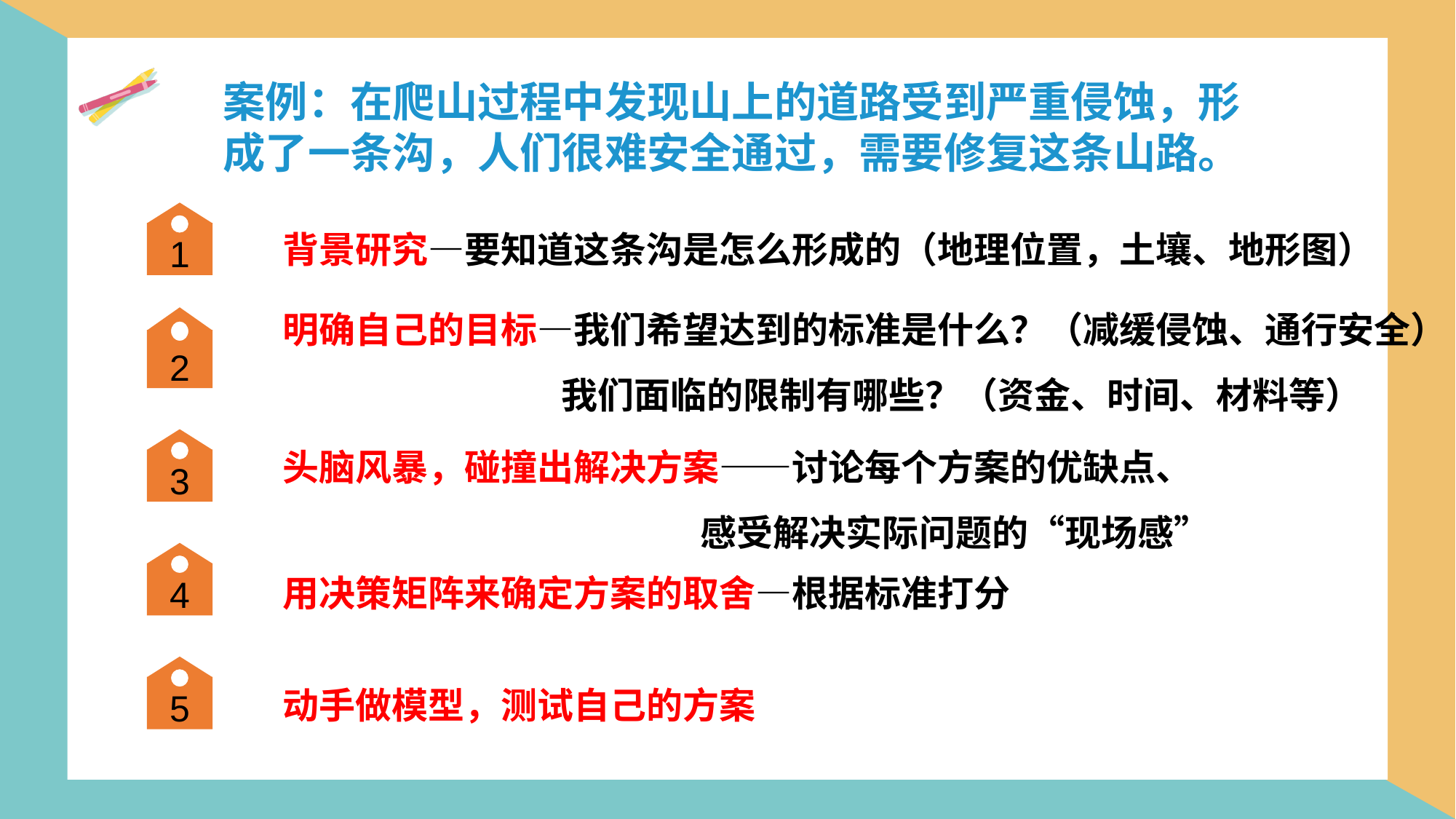

案例：在爬山过程中发现山上的道路受到严重侵蚀，形成了一条沟，人们很难安全通过，需要修复这条山路。
1
背景研究—要知道这条沟是怎么形成的（地理位置，土壤、地形图）
明确自己的目标—我们希望达到的标准是什么？（减缓侵蚀、通行安全）
                                 我们面临的限制有哪些？（资金、时间、材料等）
2
3
头脑风暴，碰撞出解决方案——讨论每个方案的优缺点、
                                                  感受解决实际问题的“现场感”
4
用决策矩阵来确定方案的取舍—根据标准打分
5
动手做模型，测试自己的方案